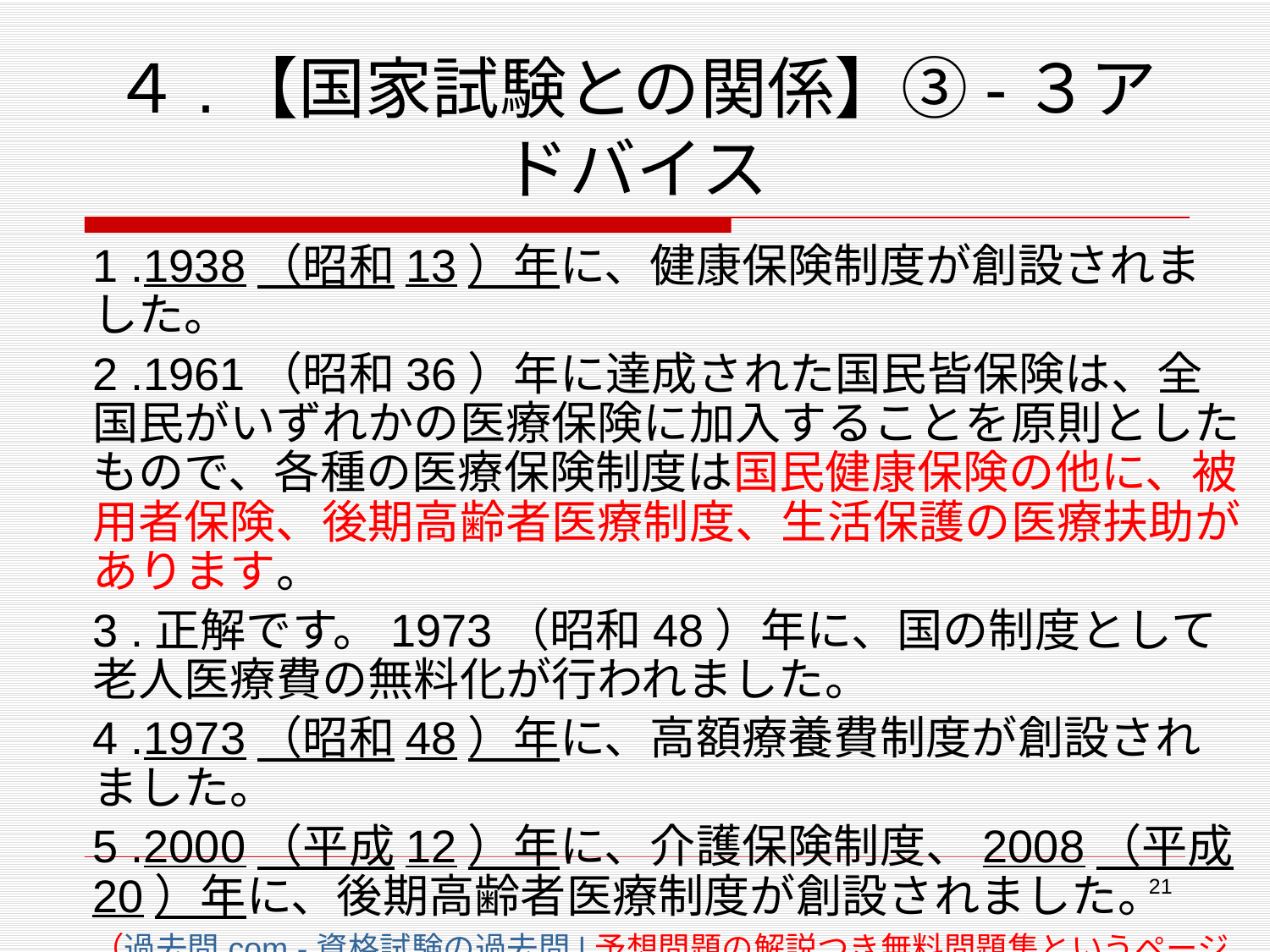

# ４.【国家試験との関係】③-３アドバイス
1 .1938（昭和13）年に、健康保険制度が創設されました。
2 .1961（昭和36）年に達成された国民皆保険は、全国民がいずれかの医療保険に加入することを原則としたもので、各種の医療保険制度は国民健康保険の他に、被用者保険、後期高齢者医療制度、生活保護の医療扶助があります。
3 .正解です。1973（昭和48）年に、国の制度として老人医療費の無料化が行われました。
4 .1973（昭和48）年に、高額療養費制度が創設されました。
5 .2000（平成12）年に、介護保険制度、2008（平成20）年に、後期高齢者医療制度が創設されました。
（過去問.com - 資格試験の過去問 | 予想問題の解説つき無料問題集というページ）

21